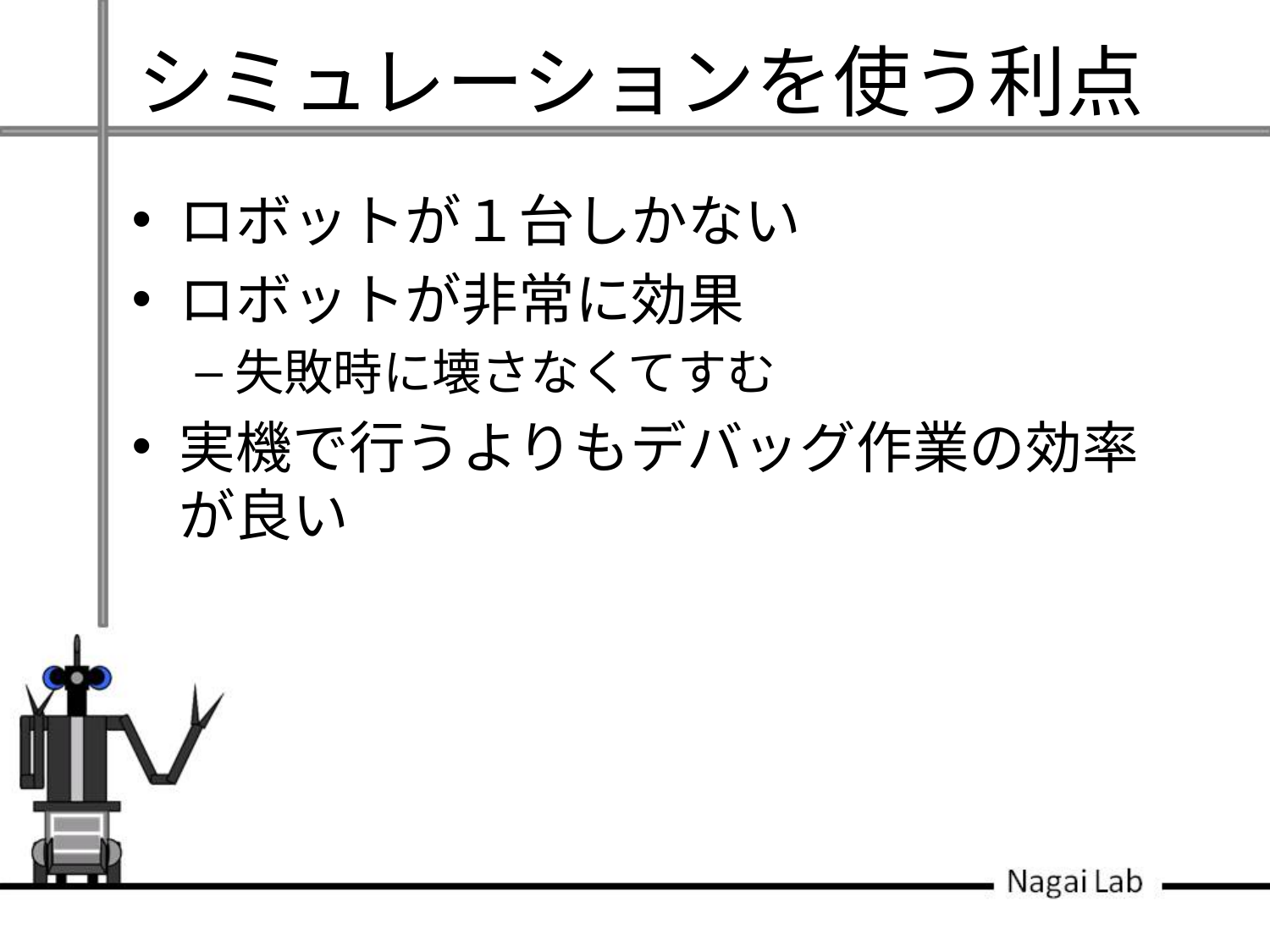

# シミュレーションを使う利点
ロボットが１台しかない
ロボットが非常に効果
失敗時に壊さなくてすむ
実機で行うよりもデバッグ作業の効率が良い